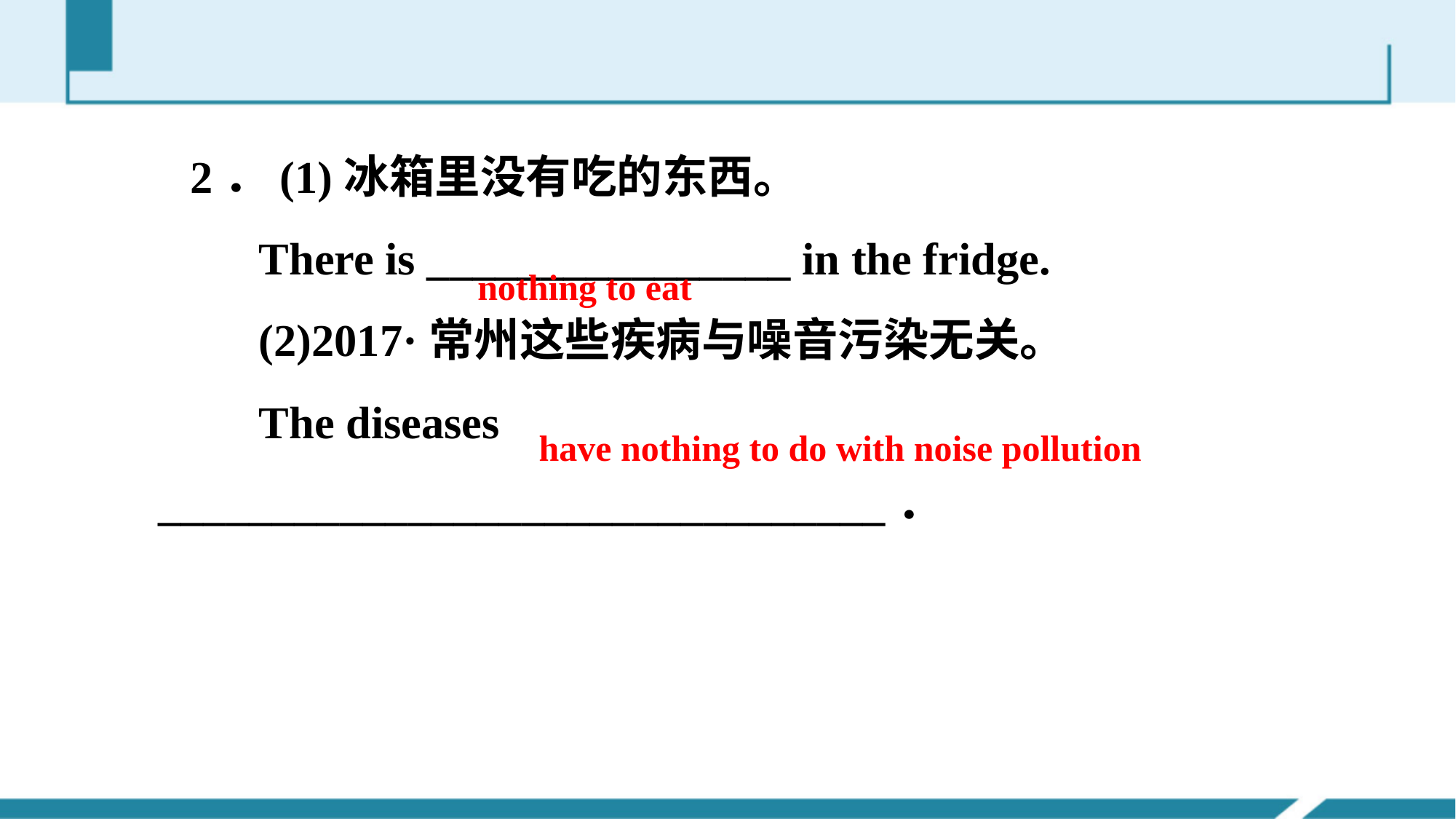

2．(1)冰箱里没有吃的东西。
      There is ________________ in the fridge.
      (2)2017·常州这些疾病与噪音污染无关。
      The diseases ________________________________．
nothing to eat
have nothing to do with noise pollution